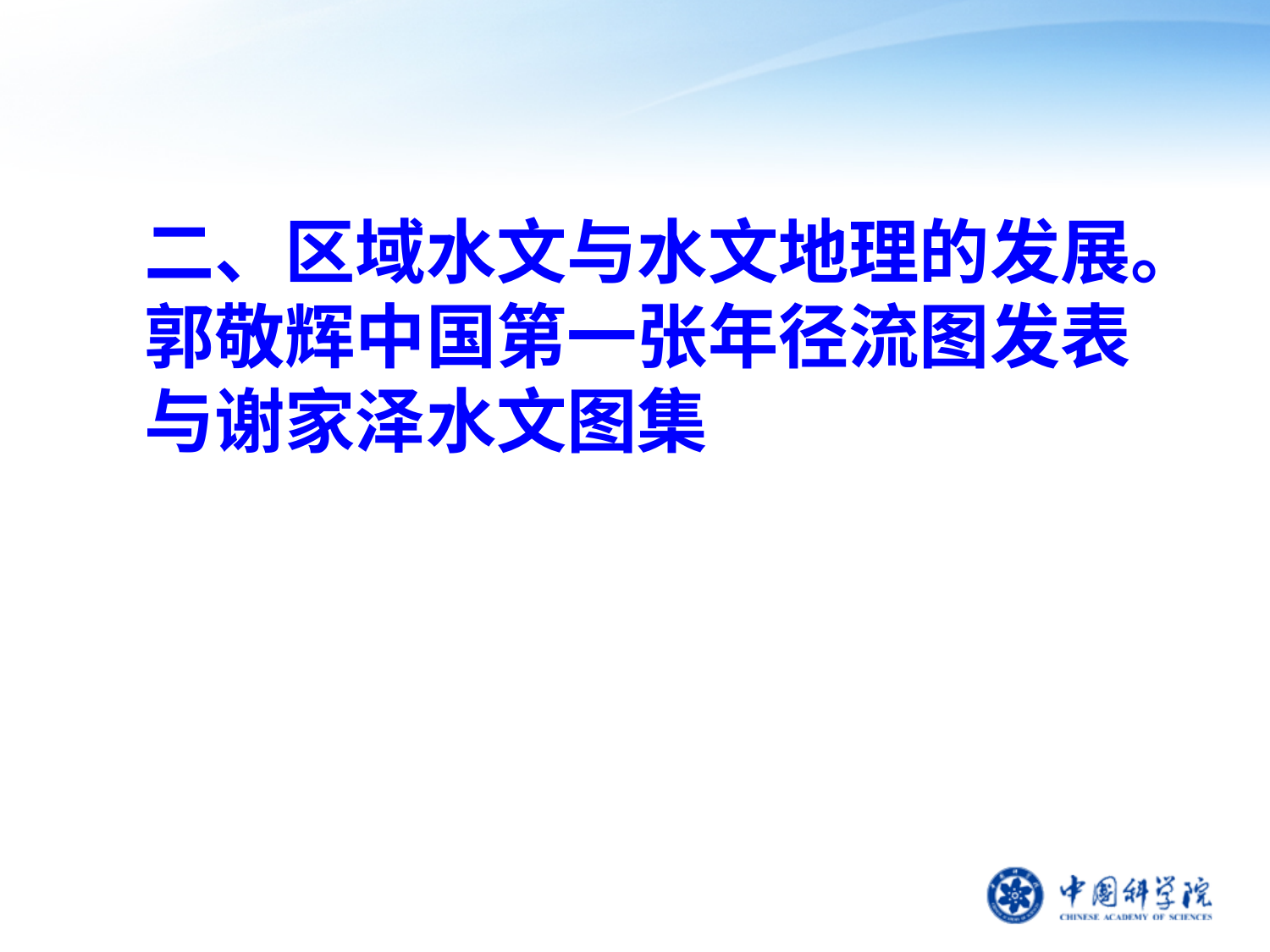

二、区域水文与水文地理的发展。郭敬辉中国第一张年径流图发表与谢家泽水文图集